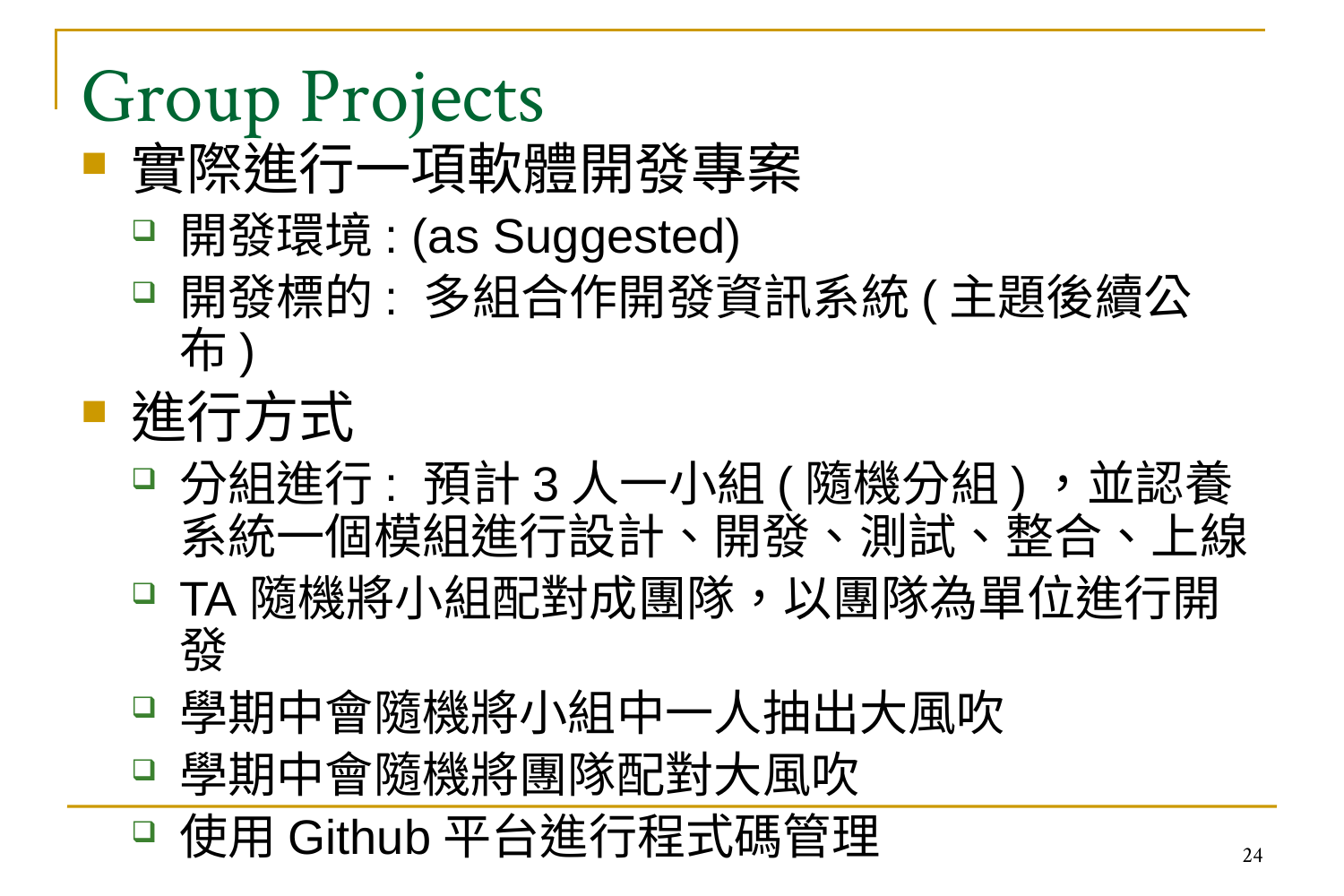

# Group Projects
實際進行一項軟體開發專案
開發環境: (as Suggested)
開發標的: 多組合作開發資訊系統(主題後續公布)
進行方式
分組進行: 預計3人一小組(隨機分組)，並認養系統一個模組進行設計、開發、測試、整合、上線
TA隨機將小組配對成團隊，以團隊為單位進行開發
學期中會隨機將小組中一人抽出大風吹
學期中會隨機將團隊配對大風吹
使用Github平台進行程式碼管理
24